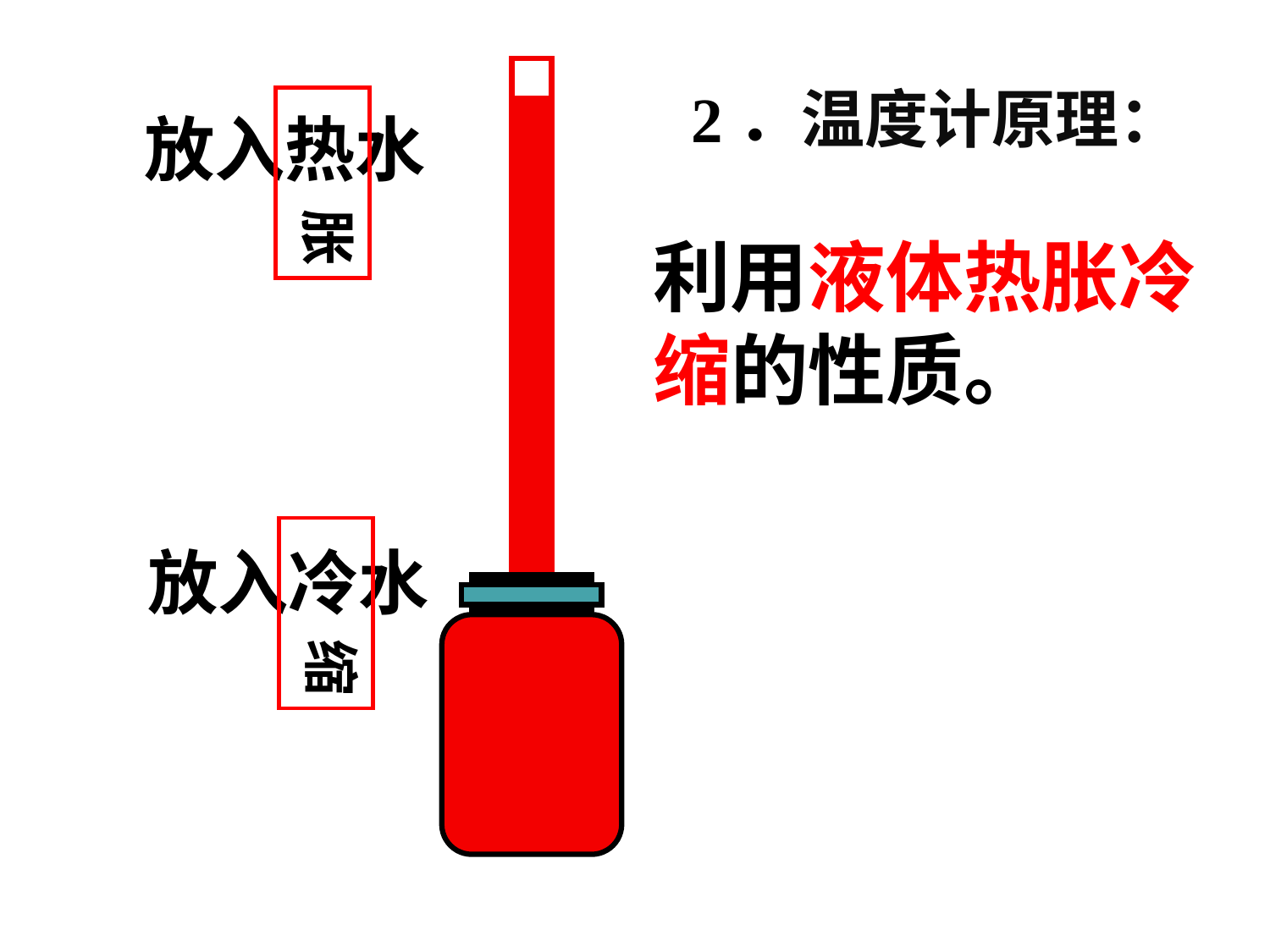

# 2．温度计原理：

胀
放入热水

利用液体热胀冷缩的性质。

缩
放入冷水